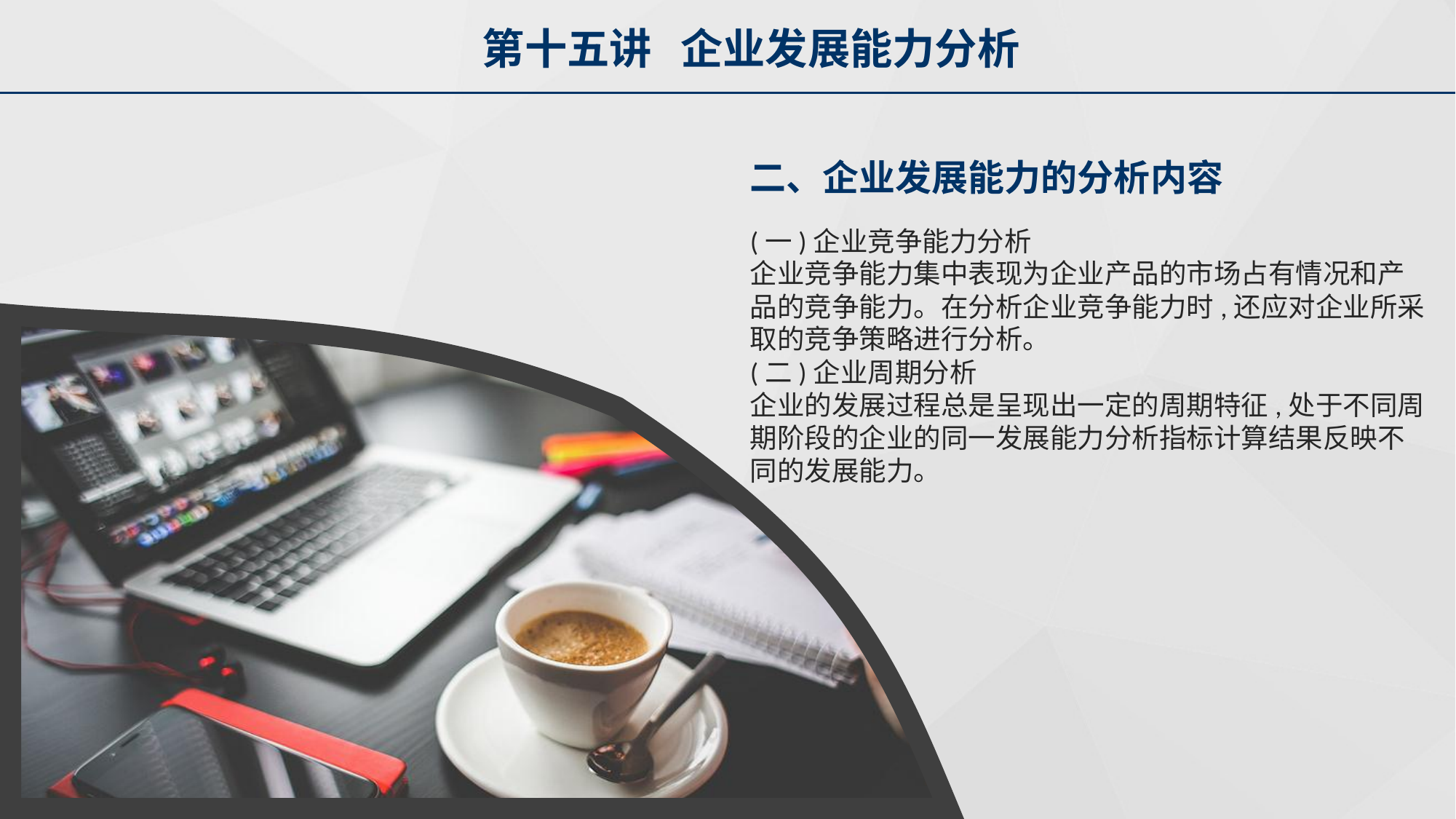

第十五讲   企业发展能力分析
二、企业发展能力的分析内容

(一)企业竞争能力分析
企业竞争能力集中表现为企业产品的市场占有情况和产品的竞争能力。在分析企业竞争能力时,还应对企业所采取的竞争策略进行分析。
(二)企业周期分析
企业的发展过程总是呈现出一定的周期特征,处于不同周期阶段的企业的同一发展能力分析指标计算结果反映不同的发展能力。